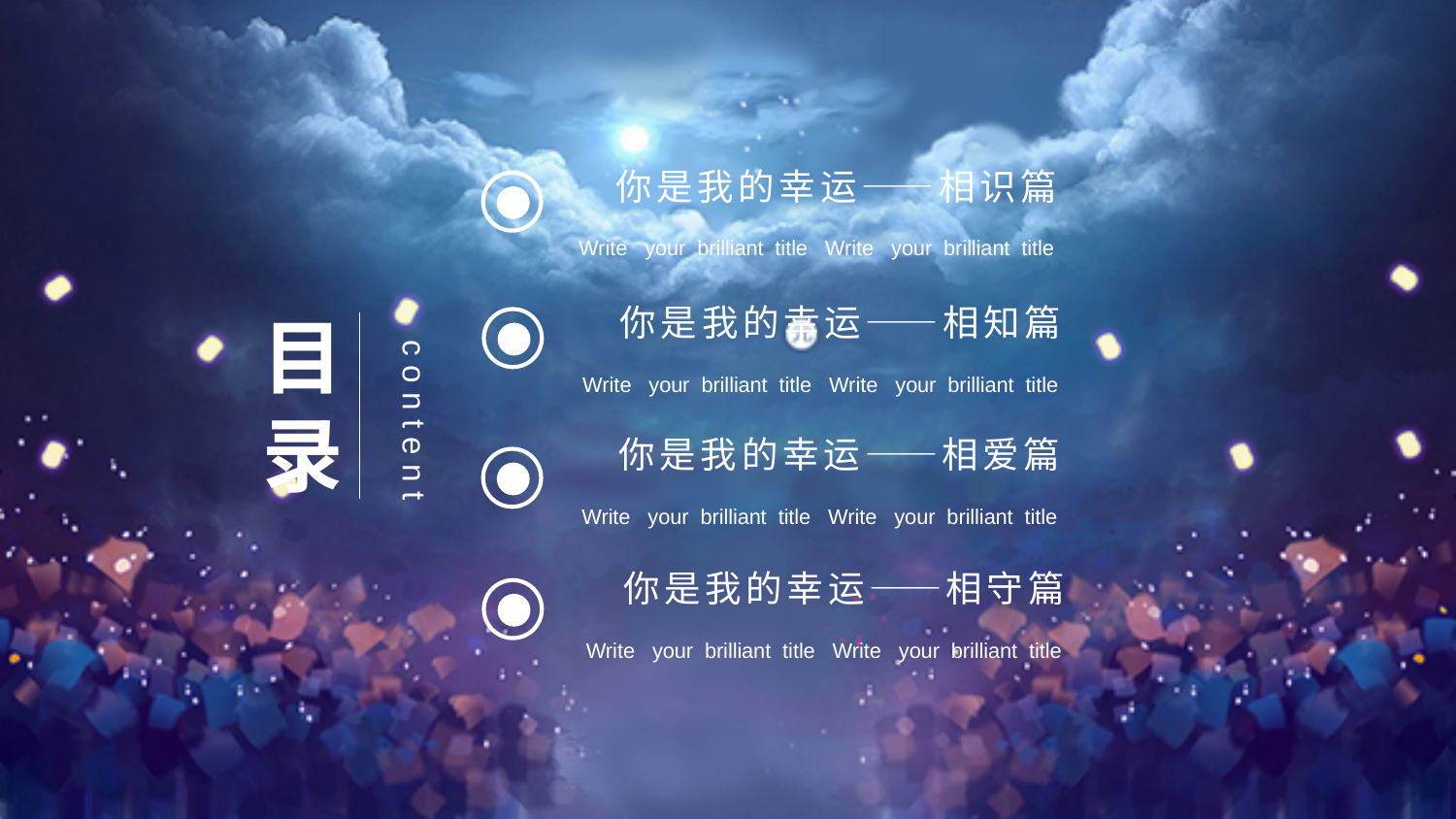

你是我的幸运——相识篇
Write   your  brilliant  title   Write   your  brilliant  title

你是我的幸运——相知篇
Write   your  brilliant  title   Write   your  brilliant  title

目
录
content
你是我的幸运——相爱篇
Write   your  brilliant  title   Write   your  brilliant  title

你是我的幸运——相守篇
Write   your  brilliant  title   Write   your  brilliant  title